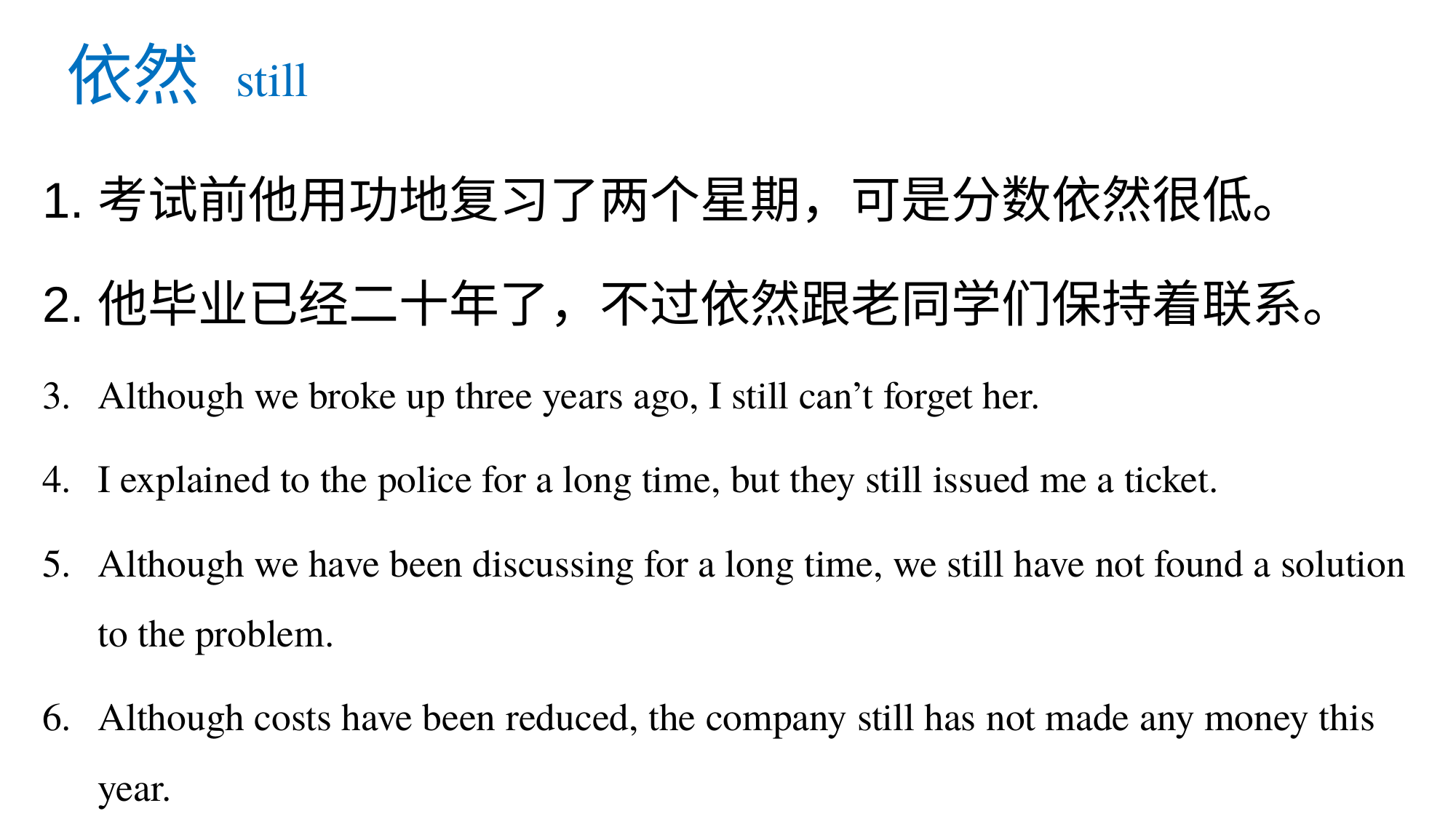

# 依然
still
考试前他用功地复习了两个星期，可是分数依然很低。
他毕业已经二十年了，不过依然跟老同学们保持着联系。
Although we broke up three years ago, I still can’t forget her.
I explained to the police for a long time, but they still issued me a ticket.
Although we have been discussing for a long time, we still have not found a solution to the problem.
Although costs have been reduced, the company still has not made any money this year.